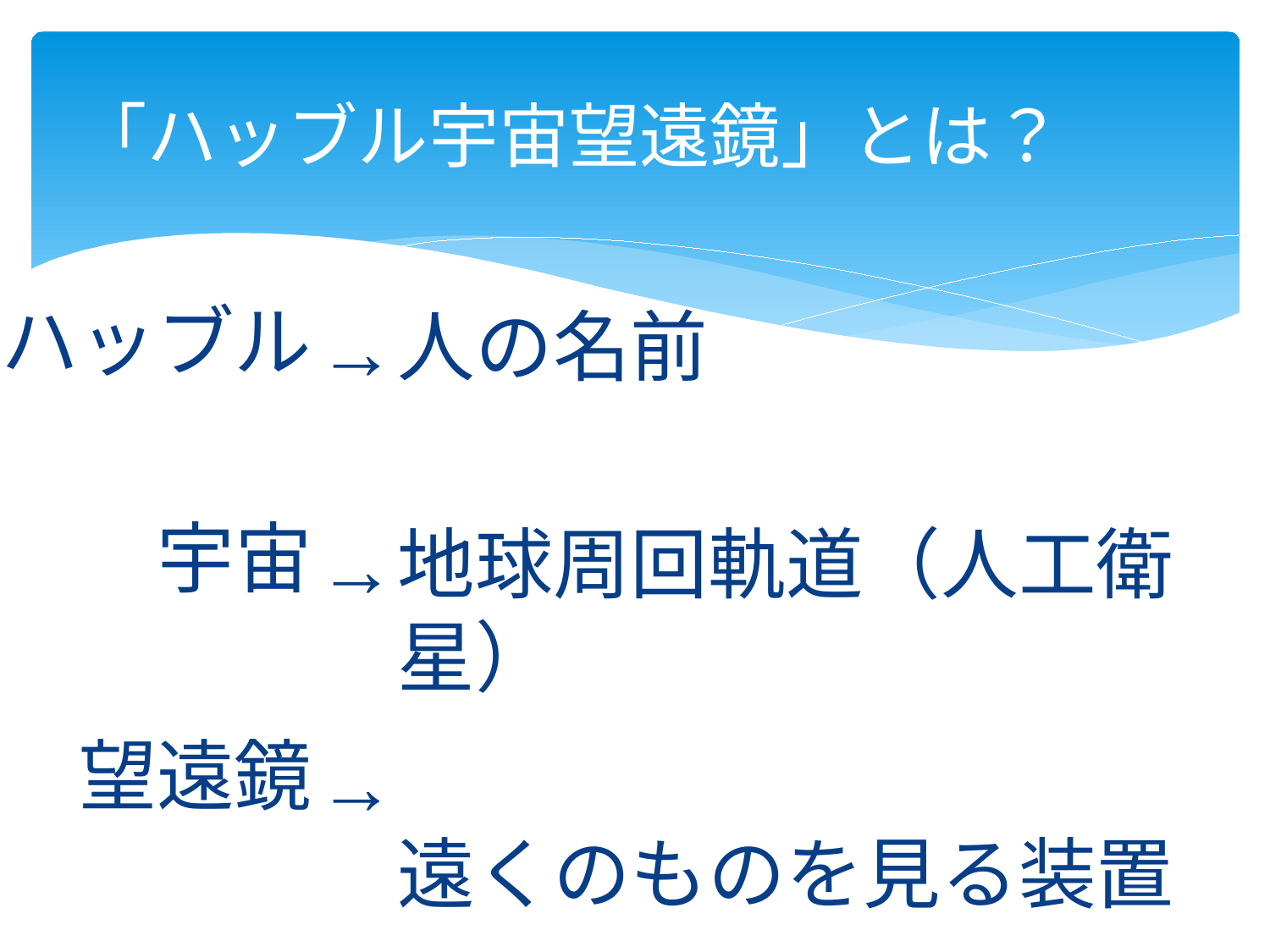

# 「ハッブル宇宙望遠鏡」とは？
ハッブル

宇宙

望遠鏡
人の名前

地球周回軌道（人工衛星）

遠くのものを見る装置
→

→

→